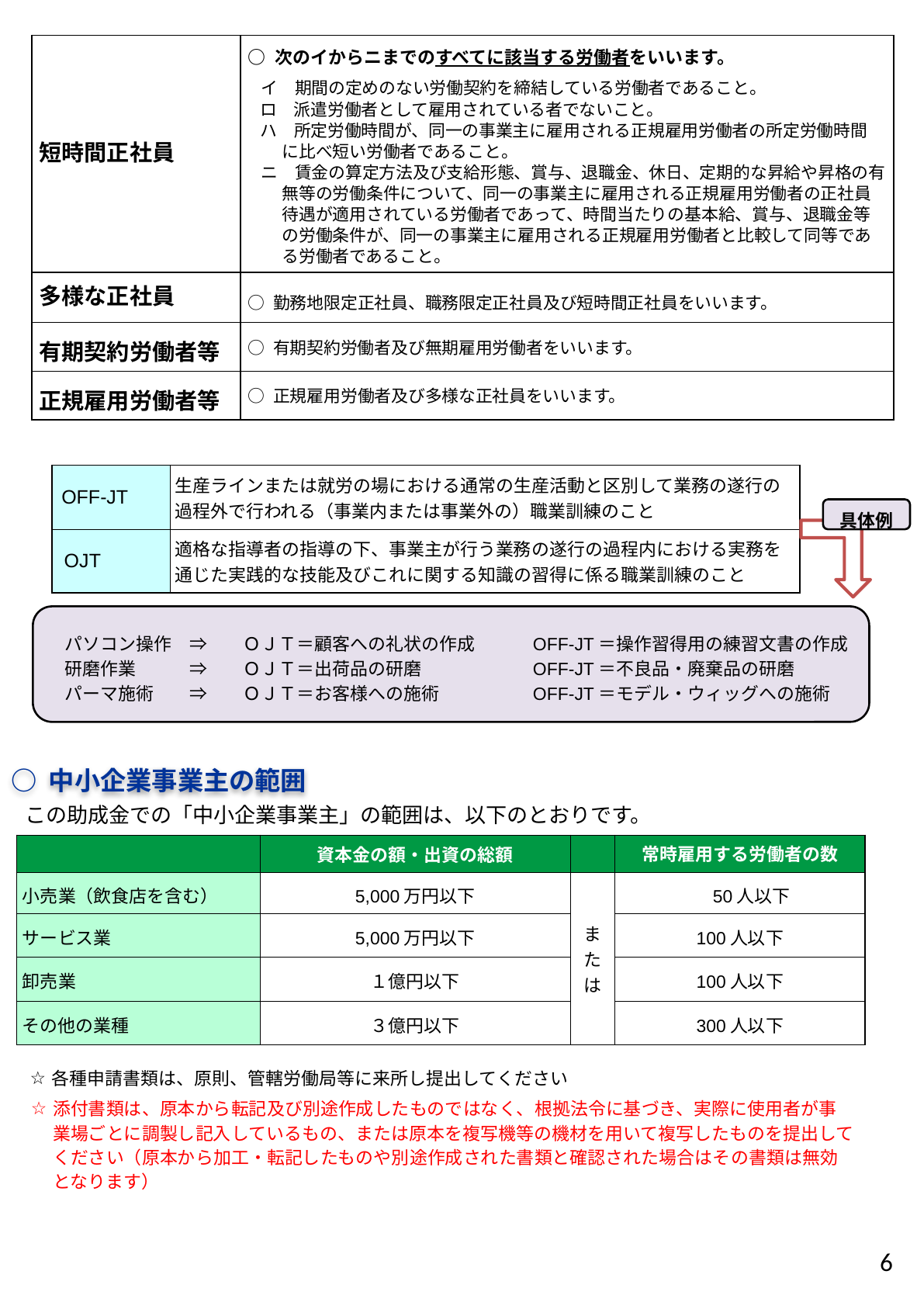

| 短時間正社員 | ○ 次のイからニまでのすべてに該当する労働者をいいます。 イ　期間の定めのない労働契約を締結している労働者であること。 ロ　派遣労働者として雇用されている者でないこと。 ハ　所定労働時間が、同一の事業主に雇用される正規雇用労働者の所定労働時間　に比べ短い労働者であること。　 ニ　賃金の算定方法及び支給形態、賞与、退職金、休日、定期的な昇給や昇格の有無等の労働条件について、同一の事業主に雇用される正規雇用労働者の正社員待遇が適用されている労働者であって、時間当たりの基本給、賞与、退職金等の労働条件が、同一の事業主に雇用される正規雇用労働者と比較して同等である労働者であること。 |
| --- | --- |
| 多様な正社員 | ○ 勤務地限定正社員、職務限定正社員及び短時間正社員をいいます。 |
| 有期契約労働者等 | ○ 有期契約労働者及び無期雇用労働者をいいます。 |
| 正規雇用労働者等 | ○ 正規雇用労働者及び多様な正社員をいいます。 |
| OFF-JT | 生産ラインまたは就労の場における通常の生産活動と区別して業務の遂行の過程外で行われる（事業内または事業外の）職業訓練のこと |
| --- | --- |
| OJT | 適格な指導者の指導の下、事業主が行う業務の遂行の過程内における実務を通じた実践的な技能及びこれに関する知識の習得に係る職業訓練のこと |
具体例

パソコン操作　⇒　　ＯＪＴ＝顧客への礼状の作成　　　OFF-JT＝操作習得用の練習文書の作成
研磨作業　　　⇒　　ＯＪＴ＝出荷品の研磨　　　　　　OFF-JT＝不良品・廃棄品の研磨
パーマ施術　　⇒　　ＯＪＴ＝お客様への施術　　　　　OFF-JT＝モデル・ウィッグへの施術

○ 中小企業事業主の範囲
この助成金での「中小企業事業主」の範囲は、以下のとおりです。
|  | 資本金の額・出資の総額 |  | 常時雇用する労働者の数 |
| --- | --- | --- | --- |
| 小売業（飲食店を含む） | 5,000万円以下 | または | 50人以下 |
| サービス業 | 5,000万円以下 |  | 100人以下 |
| 卸売業 | １億円以下 |  | 100人以下 |
| その他の業種 | ３億円以下 |  | 300人以下 |
各種申請書類は、原則、管轄労働局等に来所し提出してください
添付書類は、原本から転記及び別途作成したものではなく、根拠法令に基づき、実際に使用者が事業場ごとに調製し記入しているもの、または原本を複写機等の機材を用いて複写したものを提出してください（原本から加工・転記したものや別途作成された書類と確認された場合はその書類は無効となります）

6